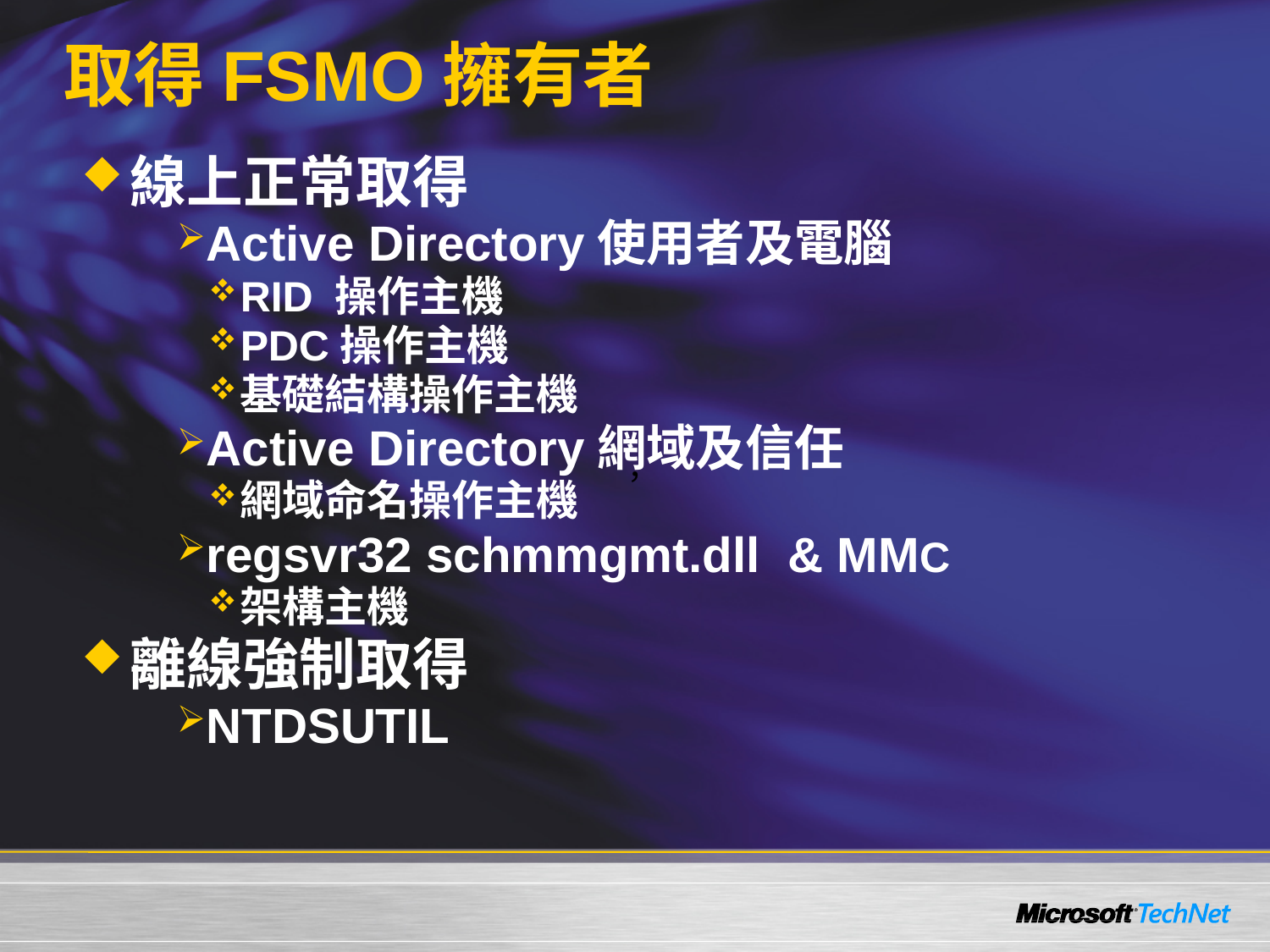

# 取得FSMO擁有者
線上正常取得
Active Directory使用者及電腦
RID 操作主機
PDC操作主機
基礎結構操作主機
Active Directory網域及信任
網域命名操作主機
regsvr32 schmmgmt.dll  & MMC
架構主機
離線強制取得
NTDSUTIL